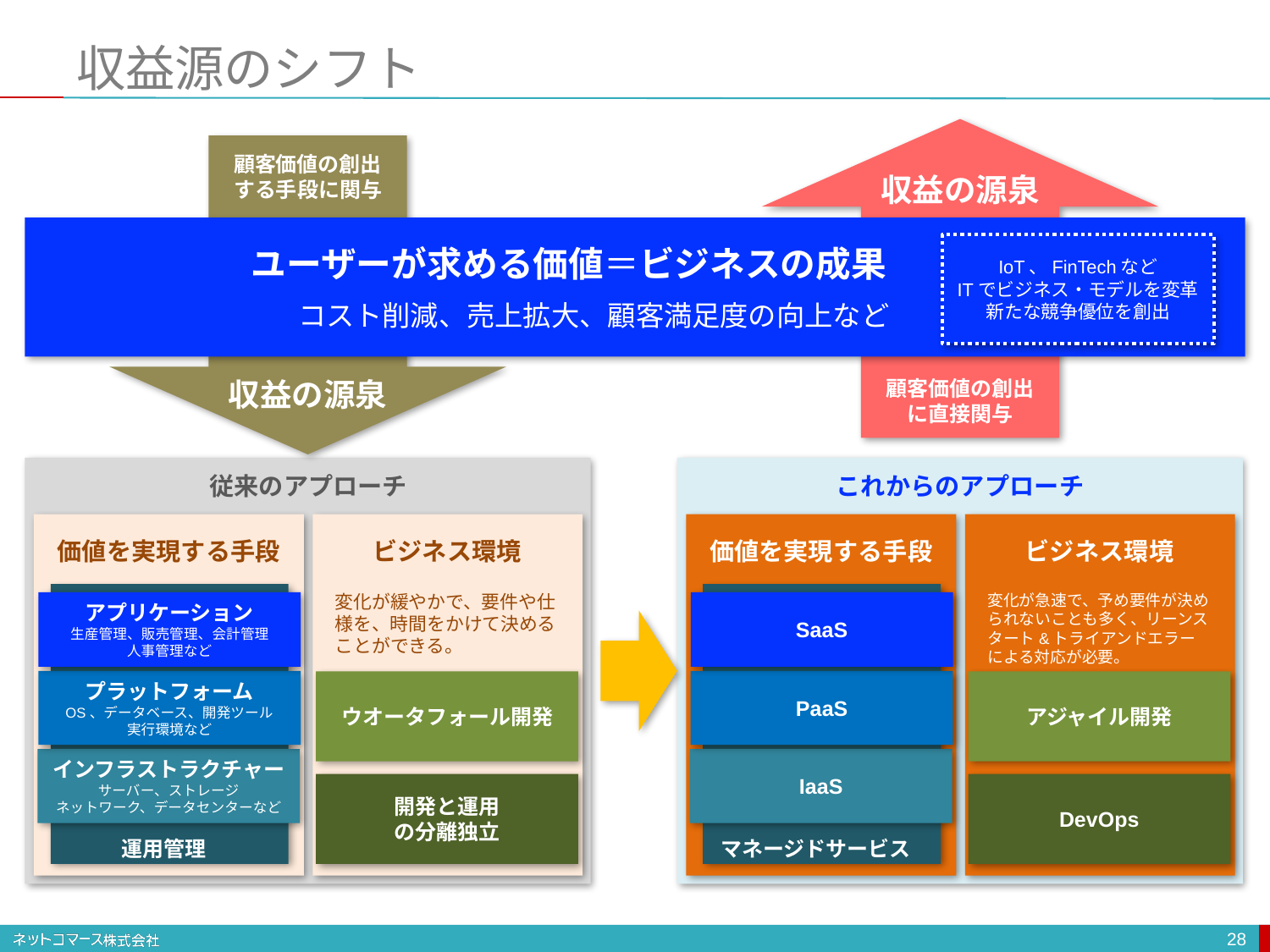

# 収益源のシフト

顧客価値の創出
する手段に関与
収益の源泉

IoT、FinTechなど
ITでビジネス・モデルを変革
新たな競争優位を創出
ユーザーが求める価値＝ビジネスの成果
コスト削減、売上拡大、顧客満足度の向上など
収益の源泉
顧客価値の創出に直接関与

これからのアプローチ
従来のアプローチ

価値を実現する手段
ビジネス環境
価値を実現する手段
ビジネス環境

変化が緩やかで、要件や仕様を、時間をかけて決めることができる。

変化が急速で、予め要件が決められないことも多く、リーンスタート&トライアンドエラーによる対応が必要。
アプリケーション
生産管理、販売管理、会計管理
人事管理など
SaaS

プラットフォーム
OS、データベース、開発ツール
実行環境など
PaaS
ウオータフォール開発
アジャイル開発
インフラストラクチャー
サーバー、ストレージ
ネットワーク、データセンターなど
IaaS
開発と運用
の分離独立
DevOps
運用管理
マネージドサービス
28